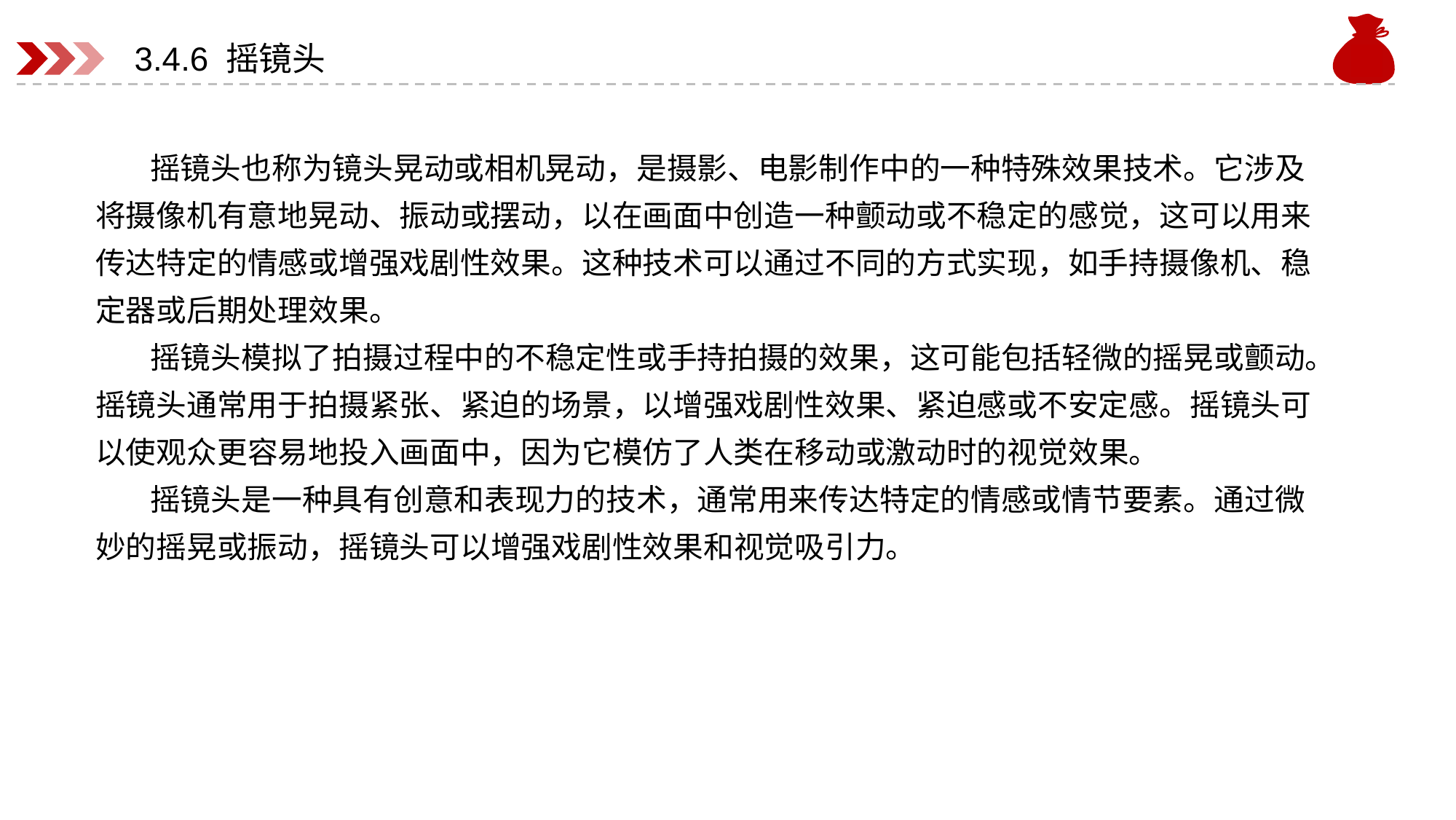

# 3.4.6 摇镜头
46
摇镜头也称为镜头晃动或相机晃动，是摄影、电影制作中的一种特殊效果技术。它涉及将摄像机有意地晃动、振动或摆动，以在画面中创造一种颤动或不稳定的感觉，这可以用来传达特定的情感或增强戏剧性效果。这种技术可以通过不同的方式实现，如手持摄像机、稳定器或后期处理效果。
摇镜头模拟了拍摄过程中的不稳定性或手持拍摄的效果，这可能包括轻微的摇晃或颤动。摇镜头通常用于拍摄紧张、紧迫的场景，以增强戏剧性效果、紧迫感或不安定感。摇镜头可以使观众更容易地投入画面中，因为它模仿了人类在移动或激动时的视觉效果。
摇镜头是一种具有创意和表现力的技术，通常用来传达特定的情感或情节要素。通过微妙的摇晃或振动，摇镜头可以增强戏剧性效果和视觉吸引力。